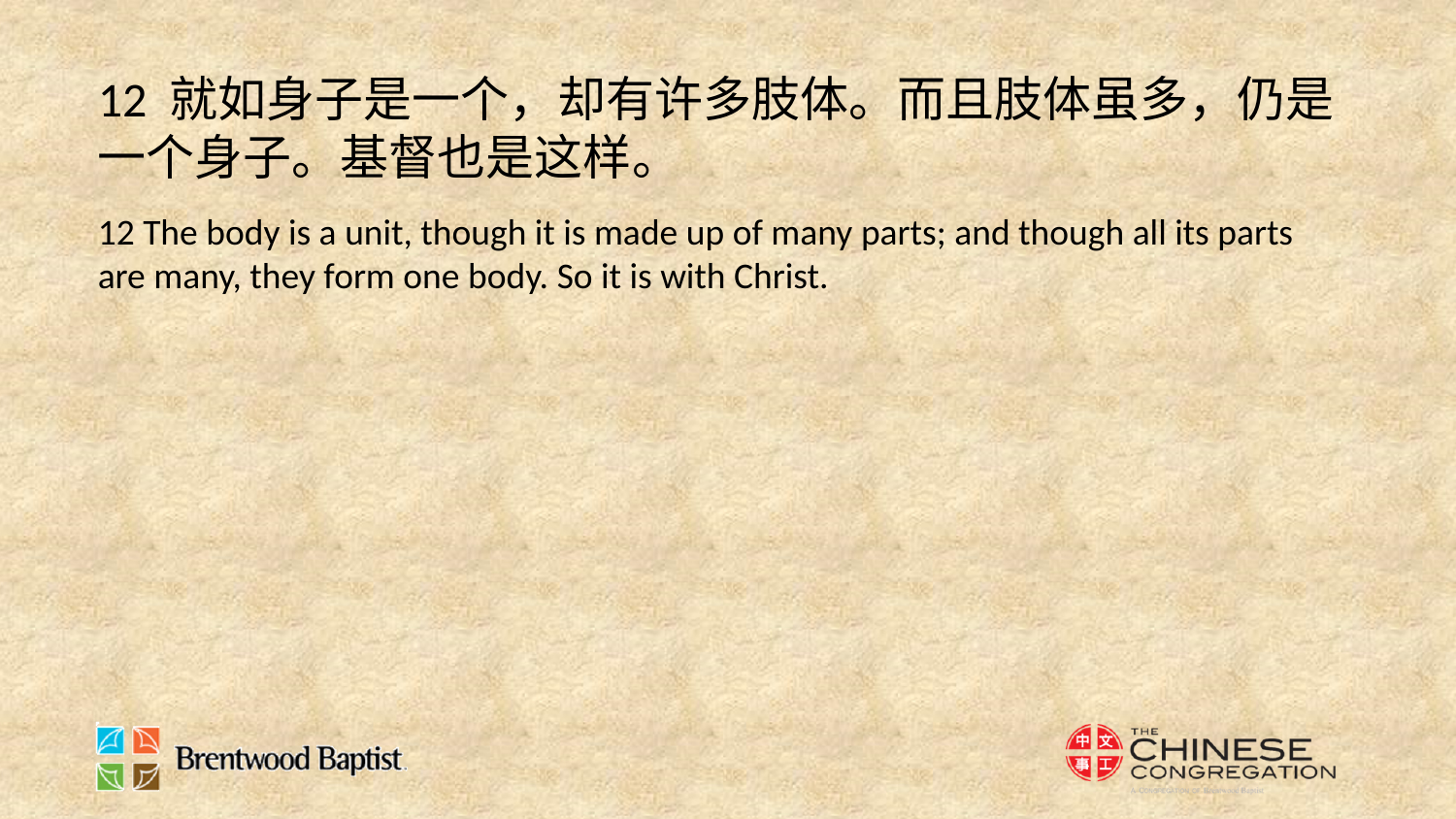

12 就如身子是一个，却有许多肢体。而且肢体虽多，仍是一个身子。基督也是这样。

12 The body is a unit, though it is made up of many parts; and though all its parts are many, they form one body. So it is with Christ.